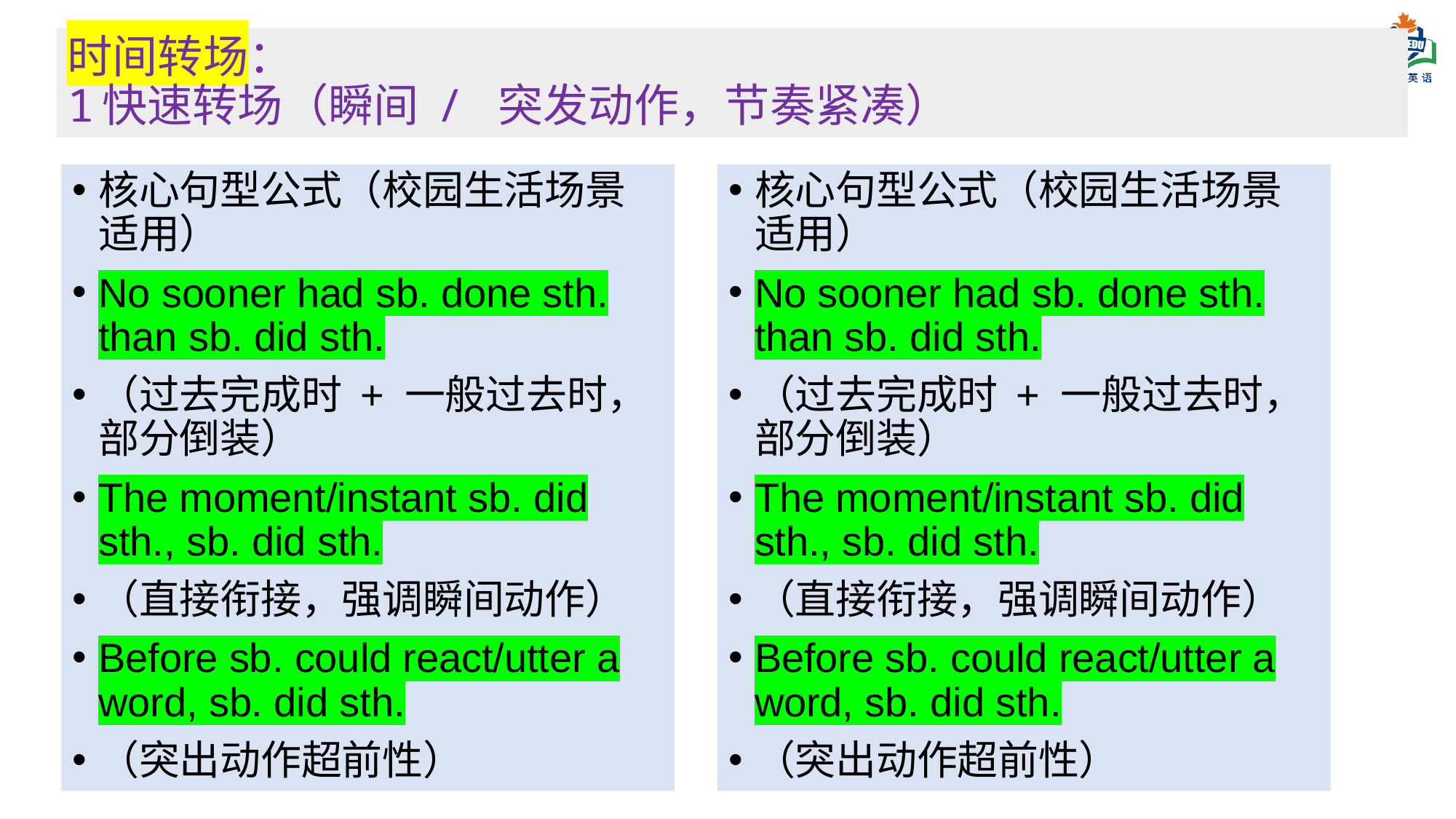

# 时间转场： 1快速转场（瞬间 / 突发动作，节奏紧凑）
核心句型公式（校园生活场景适用）
No sooner had sb. done sth. than sb. did sth.
（过去完成时 + 一般过去时，部分倒装）
The moment/instant sb. did sth., sb. did sth.
（直接衔接，强调瞬间动作）
Before sb. could react/utter a word, sb. did sth.
（突出动作超前性）

核心句型公式（校园生活场景适用）
No sooner had sb. done sth. than sb. did sth.
（过去完成时 + 一般过去时，部分倒装）
The moment/instant sb. did sth., sb. did sth.
（直接衔接，强调瞬间动作）
Before sb. could react/utter a word, sb. did sth.
（突出动作超前性）